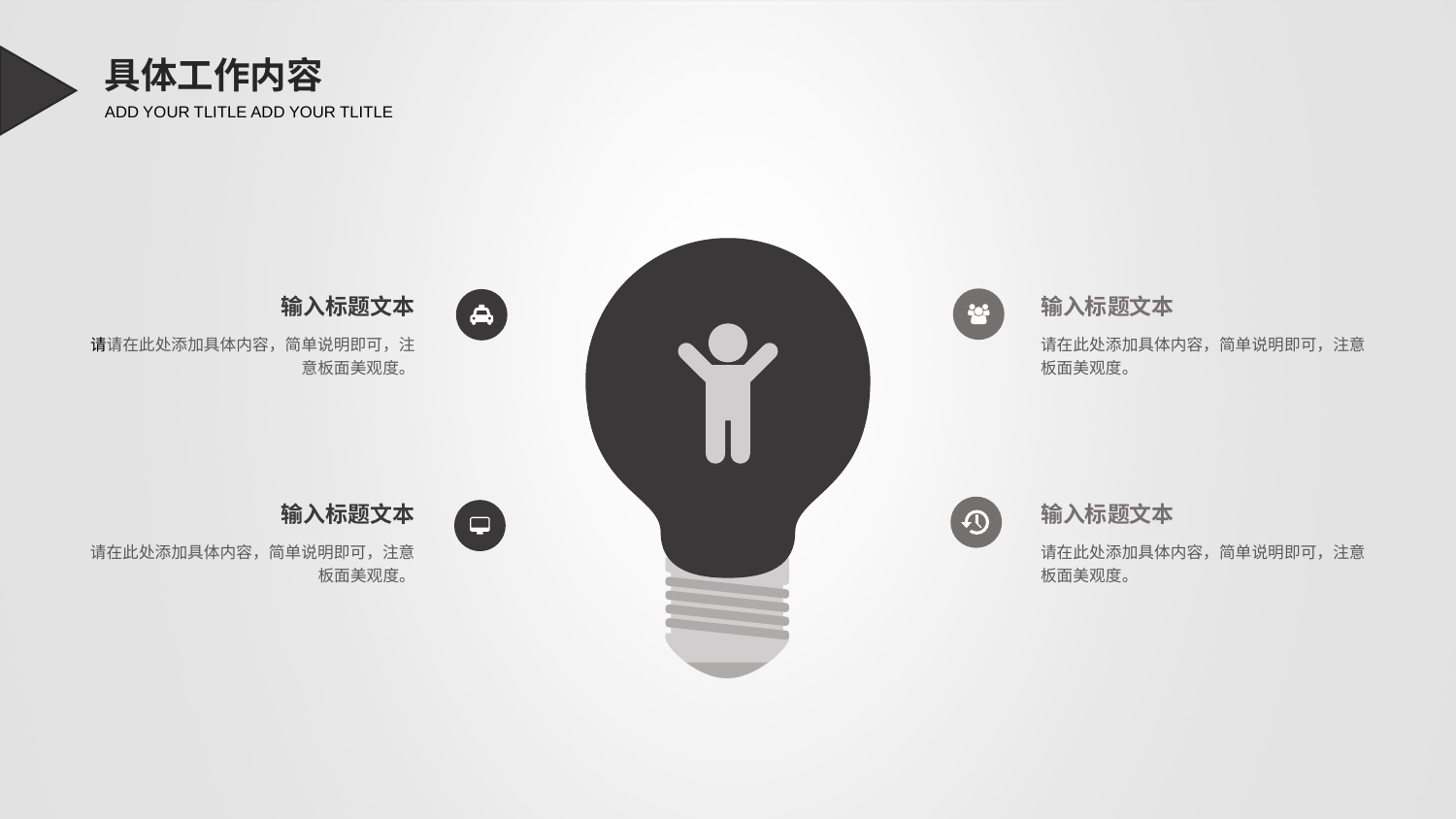

具体工作内容

ADD YOUR TLITLE ADD YOUR TLITLE

输入标题文本
请请在此处添加具体内容，简单说明即可，注意板面美观度。
输入标题文本
请在此处添加具体内容，简单说明即可，注意板面美观度。

输入标题文本
请在此处添加具体内容，简单说明即可，注意板面美观度。
输入标题文本
请在此处添加具体内容，简单说明即可，注意板面美观度。